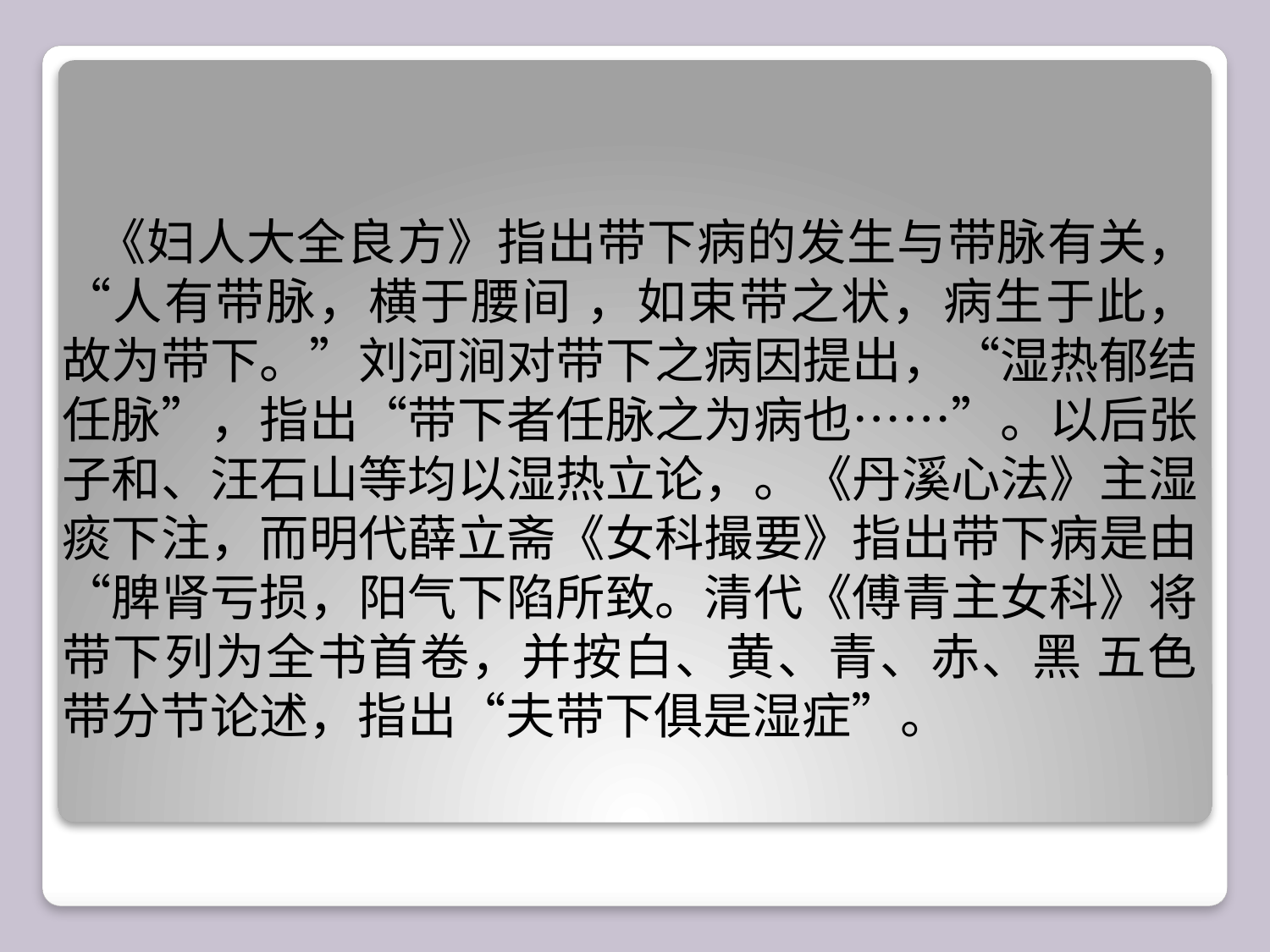

《妇人大全良方》指出带下病的发生与带脉有关，“人有带脉，横于腰间 ，如束带之状，病生于此，故为带下。”刘河涧对带下之病因提出，“湿热郁结任脉”，指出“带下者任脉之为病也……”。以后张子和、汪石山等均以湿热立论，。《丹溪心法》主湿痰下注，而明代薛立斋《女科撮要》指出带下病是由“脾肾亏损，阳气下陷所致。清代《傅青主女科》将带下列为全书首卷，并按白、黄、青、赤、黑 五色带分节论述，指出“夫带下俱是湿症”。